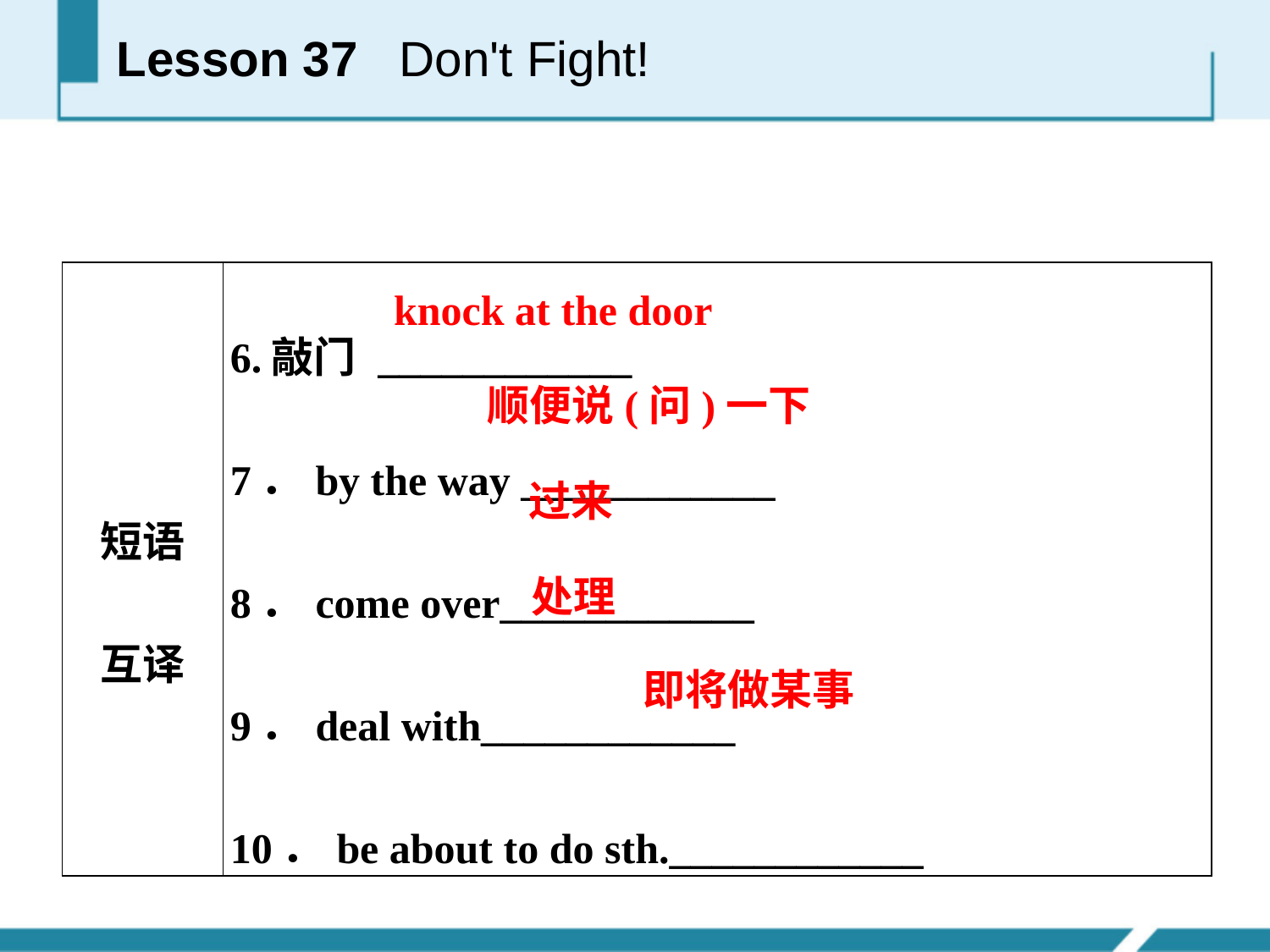

| 短语 互译 | 6.敲门 \_\_\_\_\_\_\_\_\_\_\_\_ 7．by the way \_\_\_\_\_\_\_\_\_\_\_\_ 8．come over\_\_\_\_\_\_\_\_\_\_\_\_ 9．deal with\_\_\_\_\_\_\_\_\_\_\_\_ 10．be about to do sth.\_\_\_\_\_\_\_\_\_\_\_\_ |
| --- | --- |
knock at the door
顺便说(问)一下
过来
处理
即将做某事